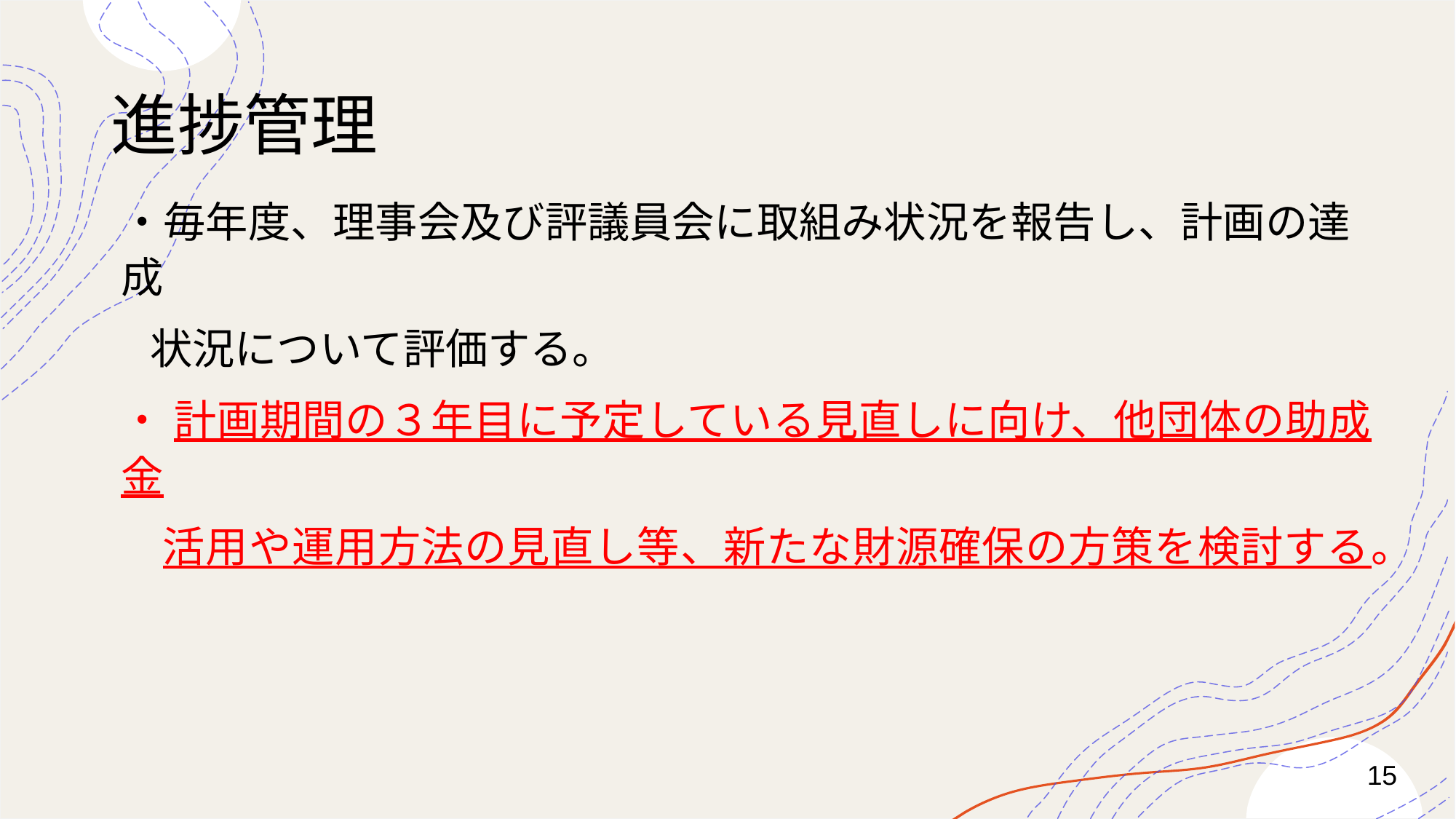

# 進捗管理
・毎年度、理事会及び評議員会に取組み状況を報告し、計画の達成
  状況について評価する。
・ 計画期間の３年目に予定している見直しに向け、他団体の助成金
   活用や運用方法の見直し等、新たな財源確保の方策を検討する。

15